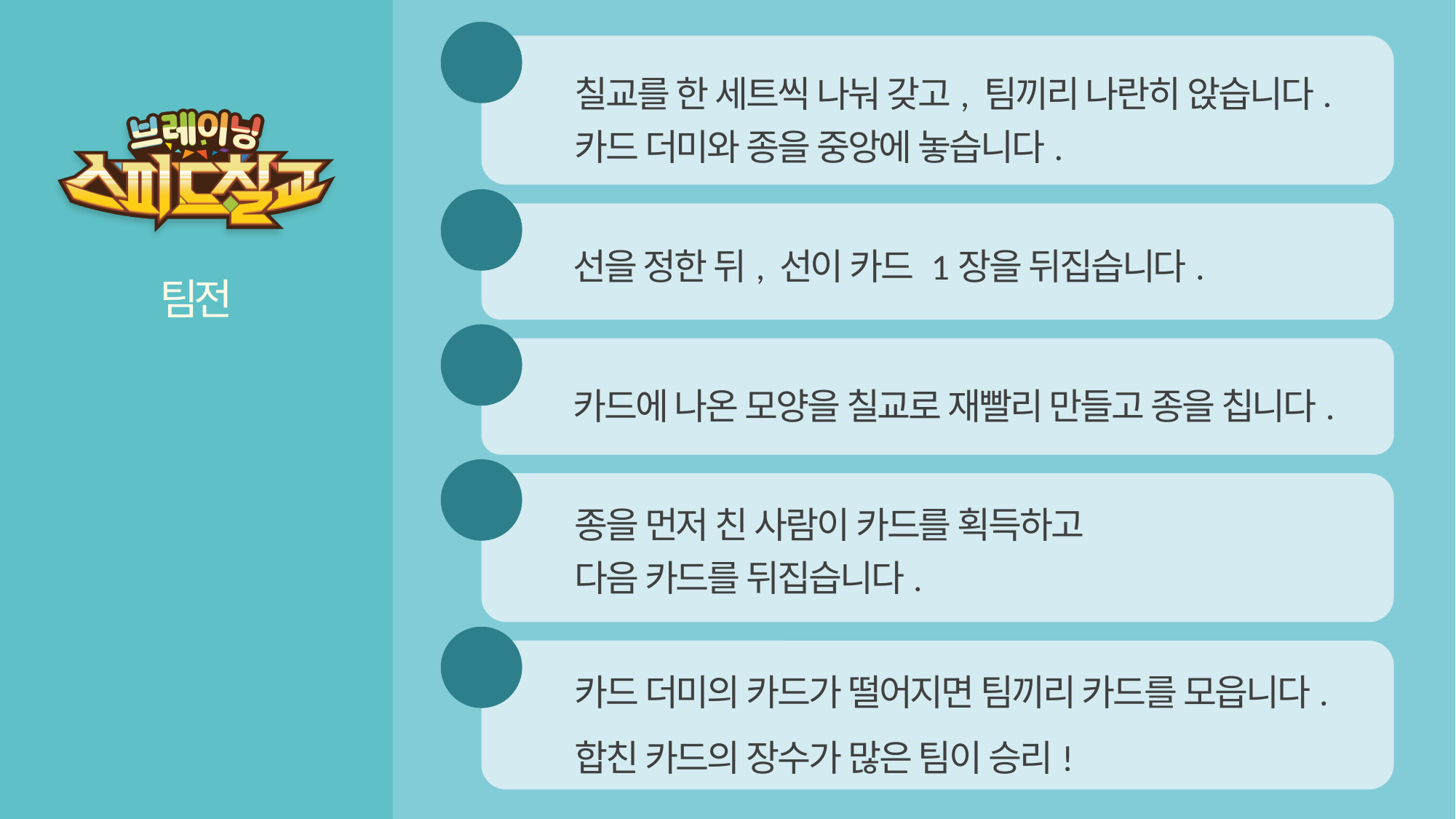

1
칠교를 한 세트씩 나눠 갖고, 팀끼리 나란히 앉습니다. 카드 더미와 종을 중앙에 놓습니다.
2
선을 정한 뒤, 선이 카드 1장을 뒤집습니다.
# 팀전
3
카드에 나온 모양을 칠교로 재빨리 만들고 종을 칩니다.
게임 방법
4
종을 먼저 친 사람이 카드를 획득하고
다음 카드를 뒤집습니다.
5
카드 더미의 카드가 떨어지면 팀끼리 카드를 모읍니다.
합친 카드의 장수가 많은 팀이 승리!